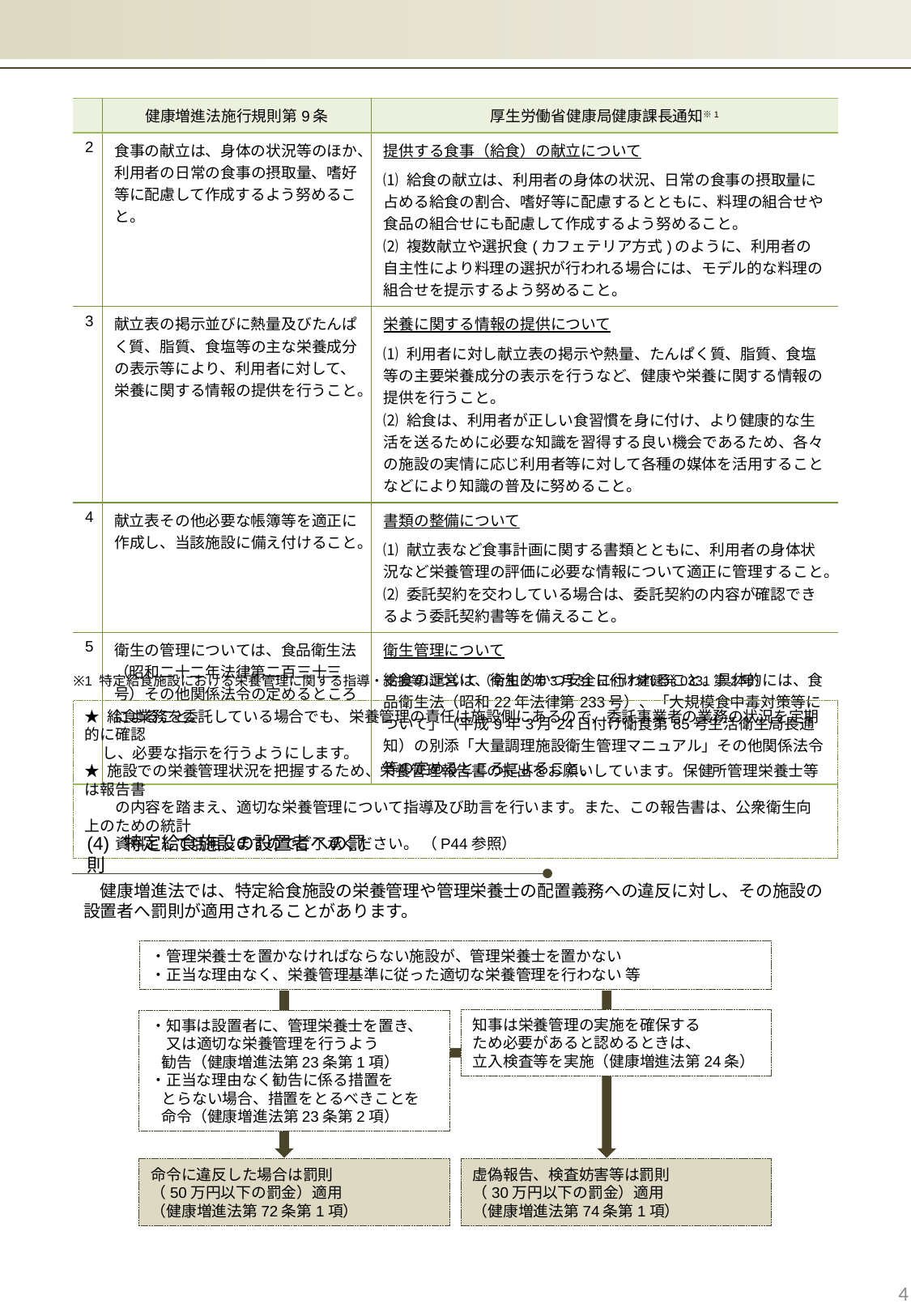

|  | 健康増進法施行規則第9条 | 厚生労働省健康局健康課長通知※1 |
| --- | --- | --- |
| 2 | 食事の献立は、身体の状況等のほか、利用者の日常の食事の摂取量、嗜好等に配慮して作成するよう努めること。 | 提供する食事（給食）の献立について ⑴ 給食の献立は、利用者の身体の状況、日常の食事の摂取量に占める給食の割合、嗜好等に配慮するとともに、料理の組合せや食品の組合せにも配慮して作成するよう努めること。 ⑵ 複数献立や選択食(カフェテリア方式)のように、利用者の自主性により料理の選択が行われる場合には、モデル的な料理の組合せを提示するよう努めること。 |
| 3 | 献立表の掲示並びに熱量及びたんぱく質、脂質、食塩等の主な栄養成分の表示等により、利用者に対して、栄養に関する情報の提供を行うこと。 | 栄養に関する情報の提供について ⑴ 利用者に対し献立表の掲示や熱量、たんぱく質、脂質、食塩等の主要栄養成分の表示を行うなど、健康や栄養に関する情報の提供を行うこと。 ⑵ 給食は、利用者が正しい食習慣を身に付け、より健康的な生活を送るために必要な知識を習得する良い機会であるため、各々の施設の実情に応じ利用者等に対して各種の媒体を活用することなどにより知識の普及に努めること。 |
| 4 | 献立表その他必要な帳簿等を適正に 作成し、当該施設に備え付けること。 | 書類の整備について ⑴ 献立表など食事計画に関する書類とともに、利用者の身体状況など栄養管理の評価に必要な情報について適正に管理すること。 ⑵ 委託契約を交わしている場合は、委託契約の内容が確認できるよう委託契約書等を備えること。 |
| 5 | 衛生の管理については、食品衛生法（昭和二十二年法律第二百三十三号）その他関係法令の定めるところによること。 | 衛生管理について 給食の運営は、衛生的かつ安全に行われること。具体的には、食品衛生法（昭和22年法律第233号）、「大規模食中毒対策等について」（平成9年3月24日付け衛食第85号生活衛生局長通知）の別添「大量調理施設衛生管理マニュアル」その他関係法令等の定めるところによること。 |
※1 特定給食施設における栄養管理に関する指導・支援等について（令和2年3月31日付け健健発0331第2号）
★ 給食業務を委託している場合でも、栄養管理の責任は施設側にあるので、委託事業者の業務の状況を定期的に確認
    し、必要な指示を行うようにします。
★ 施設での栄養管理状況を把握するため、栄養管理報告書の提出をお願いしています。保健所管理栄養士等は報告書
　　の内容を踏まえ、適切な栄養管理について指導及び助言を行います。また、この報告書は、公衆衛生向上のための統計
　　資料として活用しますのでご了承ください。 （P44参照）
(4)  特定給食施設の設置者への罰則

　健康増進法では、特定給食施設の栄養管理や管理栄養士の配置義務への違反に対し、その施設の設置者へ罰則が適用されることがあります。
・管理栄養士を置かなければならない施設が、管理栄養士を置かない
・正当な理由なく、栄養管理基準に従った適切な栄養管理を行わない 等

知事は栄養管理の実施を確保する
ため必要があると認めるときは、
立入検査等を実施（健康増進法第24条）
・知事は設置者に、管理栄養士を置き、
　又は適切な栄養管理を行うよう
  勧告（健康増進法第23条第1項）
・正当な理由なく勧告に係る措置を
  とらない場合、措置をとるべきことを
  命令（健康増進法第23条第2項）
命令に違反した場合は罰則
（50万円以下の罰金）適用
（健康増進法第72条第1項）
虚偽報告、検査妨害等は罰則
（30万円以下の罰金）適用
（健康増進法第74条第1項）

4